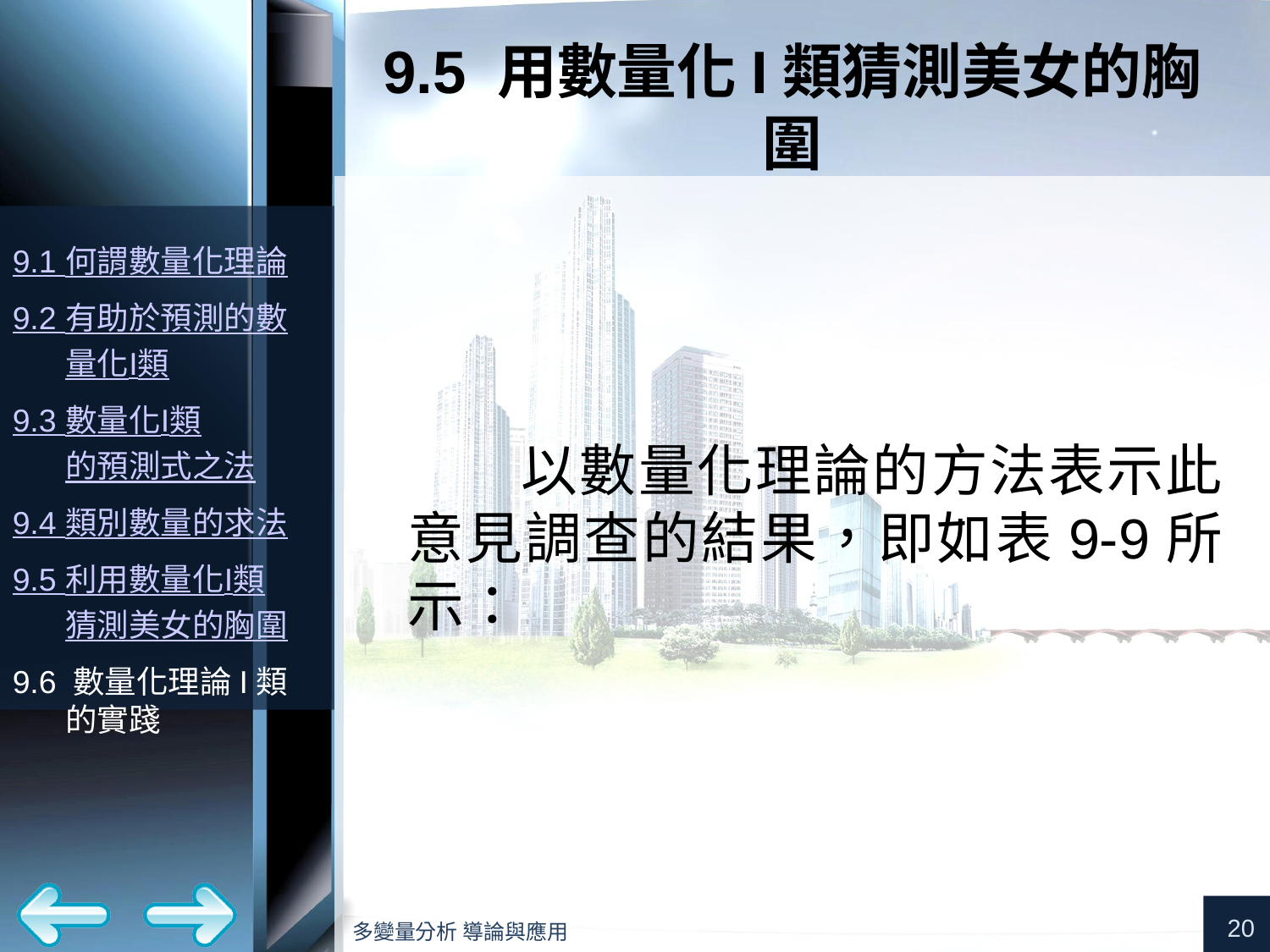

# 9.5 用數量化I類猜測美女的胸圍
以數量化理論的方法表示此意見調查的結果，即如表9-9所示：
20
多變量分析 導論與應用